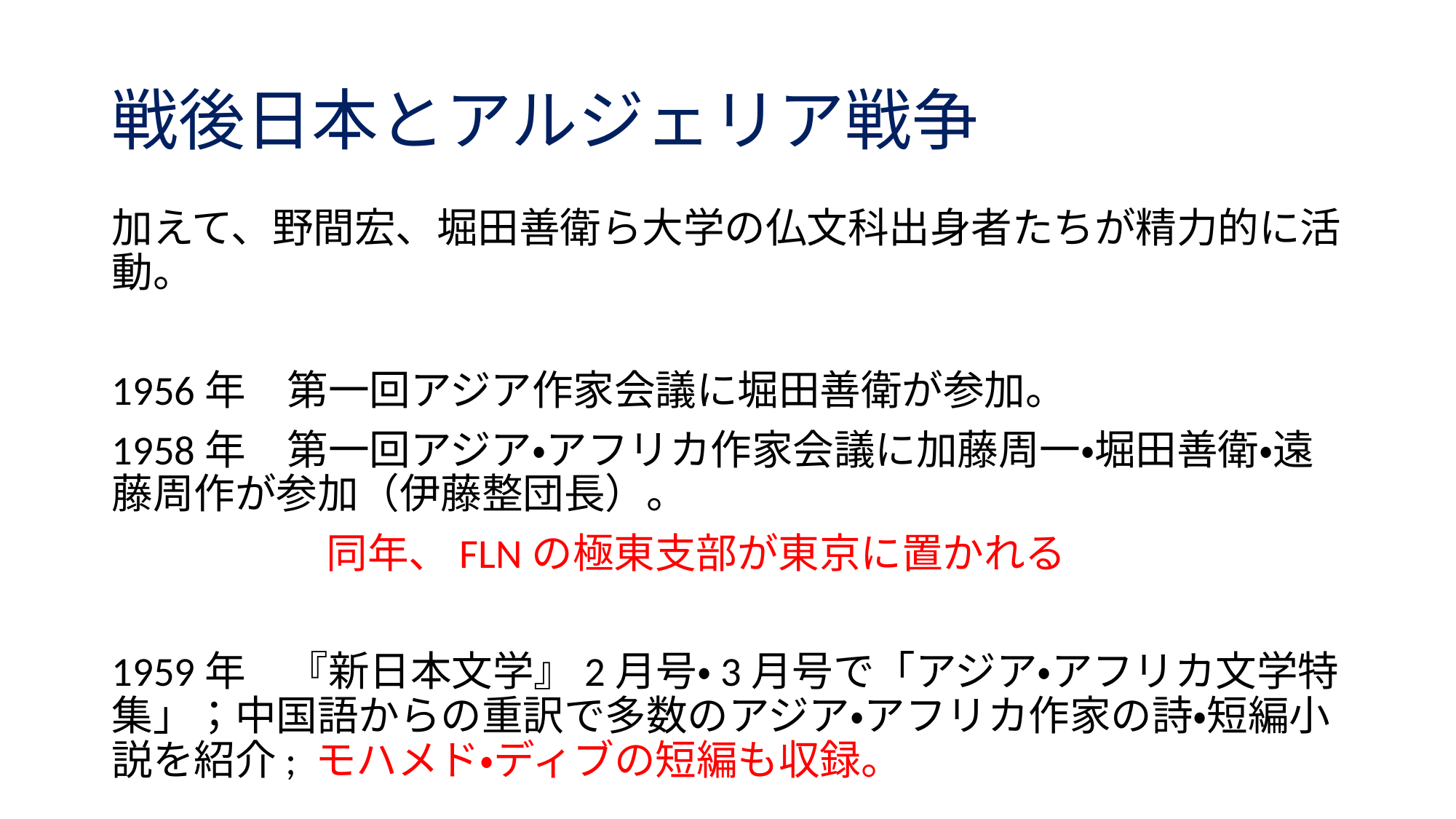

# 戦後日本とアルジェリア戦争
加えて、野間宏、堀田善衛ら大学の仏文科出身者たちが精力的に活動。

1956年　第一回アジア作家会議に堀田善衛が参加。
1958年　第一回アジア・アフリカ作家会議に加藤周一・堀田善衛・遠藤周作が参加（伊藤整団長）。
　　　　　 同年、FLNの極東支部が東京に置かれる

1959年　『新日本文学』2月号・3月号で「アジア・アフリカ文学特集」；中国語からの重訳で多数のアジア・アフリカ作家の詩・短編小説を紹介; モハメド・ディブの短編も収録。